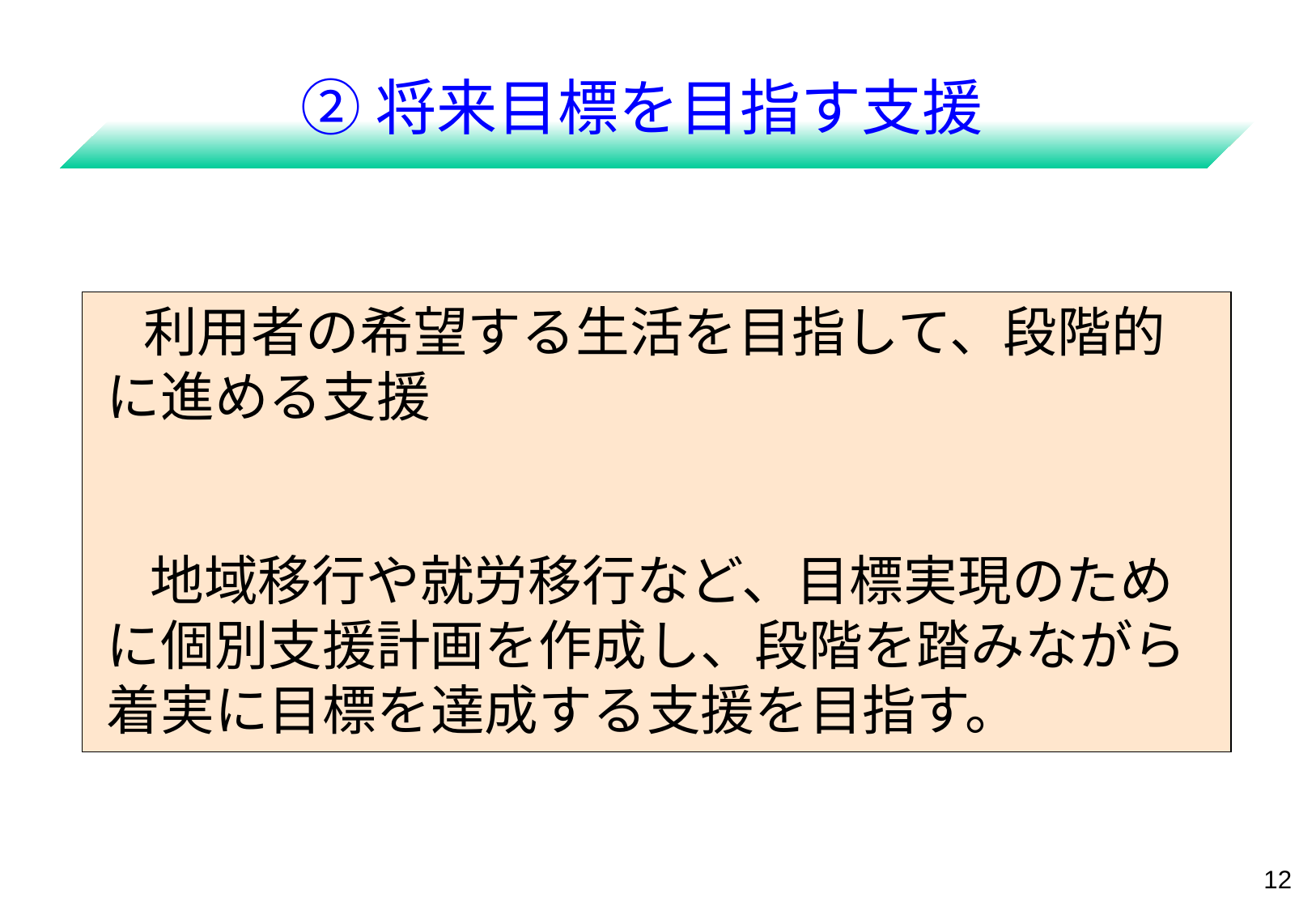

②将来目標を目指す支援

  利用者の希望する生活を目指して、段階的に進める支援

　地域移行や就労移行など、目標実現のために個別支援計画を作成し、段階を踏みながら着実に目標を達成する支援を目指す。

12